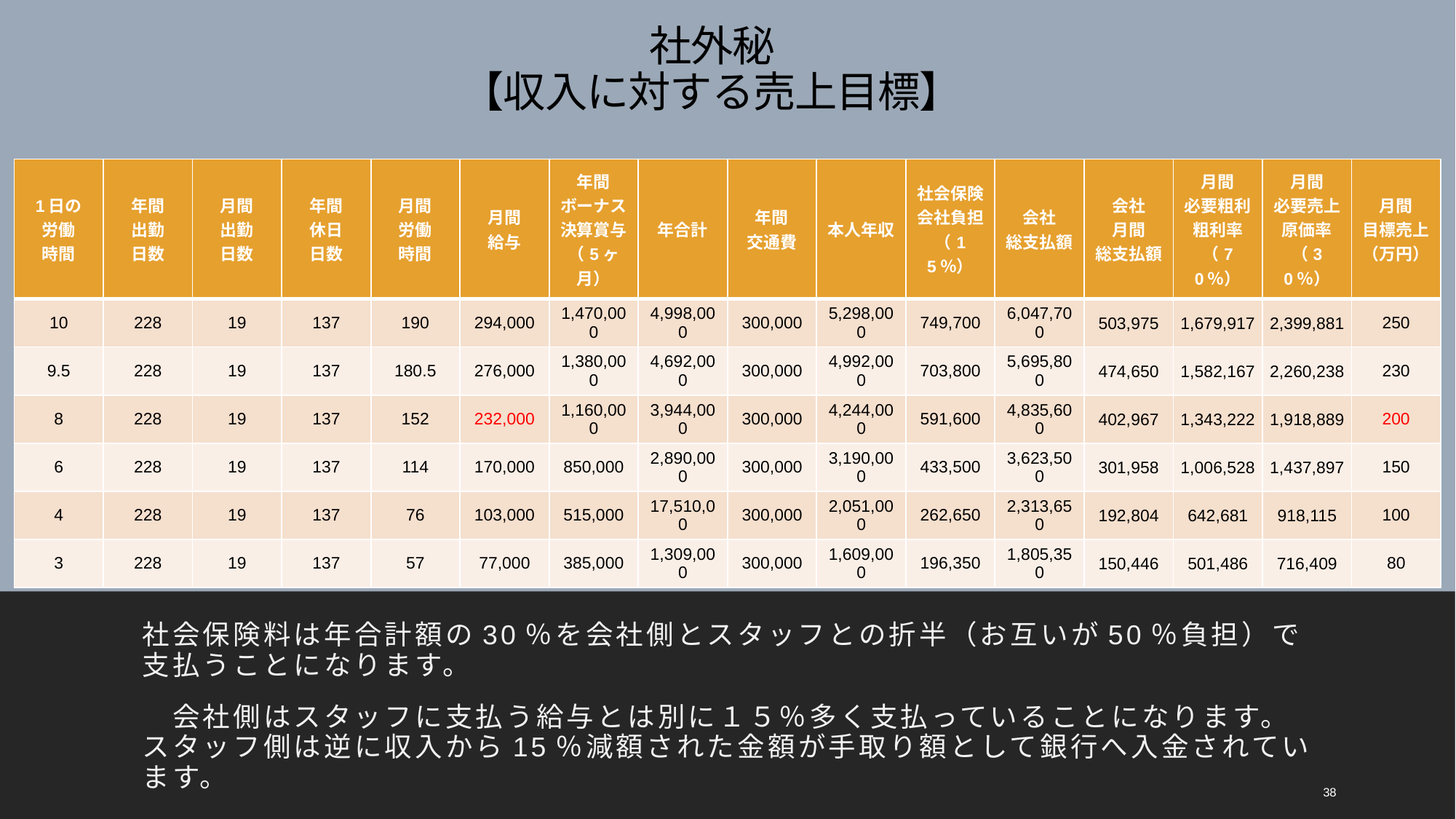

# 社外秘 【収入に対する売上目標】
| 1日の 労働 時間 | 年間 出勤 日数 | 月間 出勤 日数 | 年間 休日 日数 | 月間 労働 時間 | 月間 給与 | 年間 ボーナス 決算賞与 （5ヶ月） | 年合計 | 年間 交通費 | 本人年収 | 社会保険 会社負担 （15％） | 会社 総支払額 | 会社 月間 総支払額 | 月間 必要粗利 粗利率 （70％） | 月間 必要売上 原価率 （30％） | 月間 目標売上 （万円） |
| --- | --- | --- | --- | --- | --- | --- | --- | --- | --- | --- | --- | --- | --- | --- | --- |
| 10 | 228 | 19 | 137 | 190 | 294,000 | 1,470,000 | 4,998,000 | 300,000 | 5,298,000 | 749,700 | 6,047,700 | 503,975 | 1,679,917 | 2,399,881 | 250 |
| 9.5 | 228 | 19 | 137 | 180.5 | 276,000 | 1,380,000 | 4,692,000 | 300,000 | 4,992,000 | 703,800 | 5,695,800 | 474,650 | 1,582,167 | 2,260,238 | 230 |
| 8 | 228 | 19 | 137 | 152 | 232,000 | 1,160,000 | 3,944,000 | 300,000 | 4,244,000 | 591,600 | 4,835,600 | 402,967 | 1,343,222 | 1,918,889 | 200 |
| 6 | 228 | 19 | 137 | 114 | 170,000 | 850,000 | 2,890,000 | 300,000 | 3,190,000 | 433,500 | 3,623,500 | 301,958 | 1,006,528 | 1,437,897 | 150 |
| 4 | 228 | 19 | 137 | 76 | 103,000 | 515,000 | 17,510,00 | 300,000 | 2,051,000 | 262,650 | 2,313,650 | 192,804 | 642,681 | 918,115 | 100 |
| 3 | 228 | 19 | 137 | 57 | 77,000 | 385,000 | 1,309,000 | 300,000 | 1,609,000 | 196,350 | 1,805,350 | 150,446 | 501,486 | 716,409 | 80 |

社会保険料は年合計額の30％を会社側とスタッフとの折半（お互いが50％負担）で支払うことになります。
　会社側はスタッフに支払う給与とは別に１５％多く支払っていることになります。スタッフ側は逆に収入から15％減額された金額が手取り額として銀行へ入金されています。
38